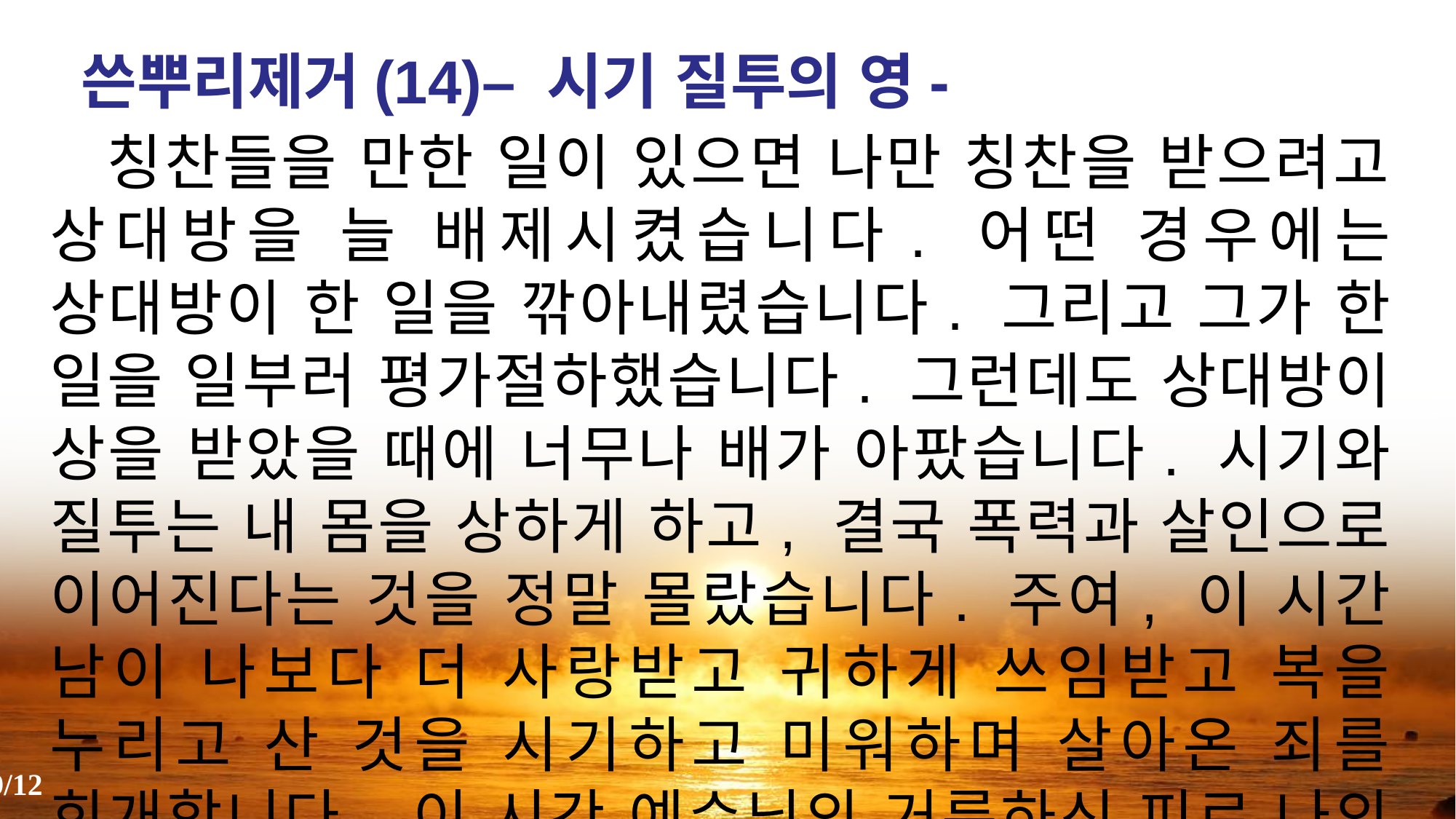

쓴뿌리제거(14)– 시기 질투의 영-
  칭찬들을 만한 일이 있으면 나만 칭찬을 받으려고 상대방을 늘 배제시켰습니다. 어떤 경우에는 상대방이 한 일을 깎아내렸습니다. 그리고 그가 한 일을 일부러 평가절하했습니다. 그런데도 상대방이 상을 받았을 때에 너무나 배가 아팠습니다. 시기와 질투는 내 몸을 상하게 하고, 결국 폭력과 살인으로 이어진다는 것을 정말 몰랐습니다. 주여, 이 시간 남이 나보다 더 사랑받고 귀하게 쓰임받고 복을 누리고 산 것을 시기하고 미워하며 살아온 죄를 회개합니다. 이 시간 예수님의 거룩하신 피로 나의 죄를 사하여 주시옵소서.